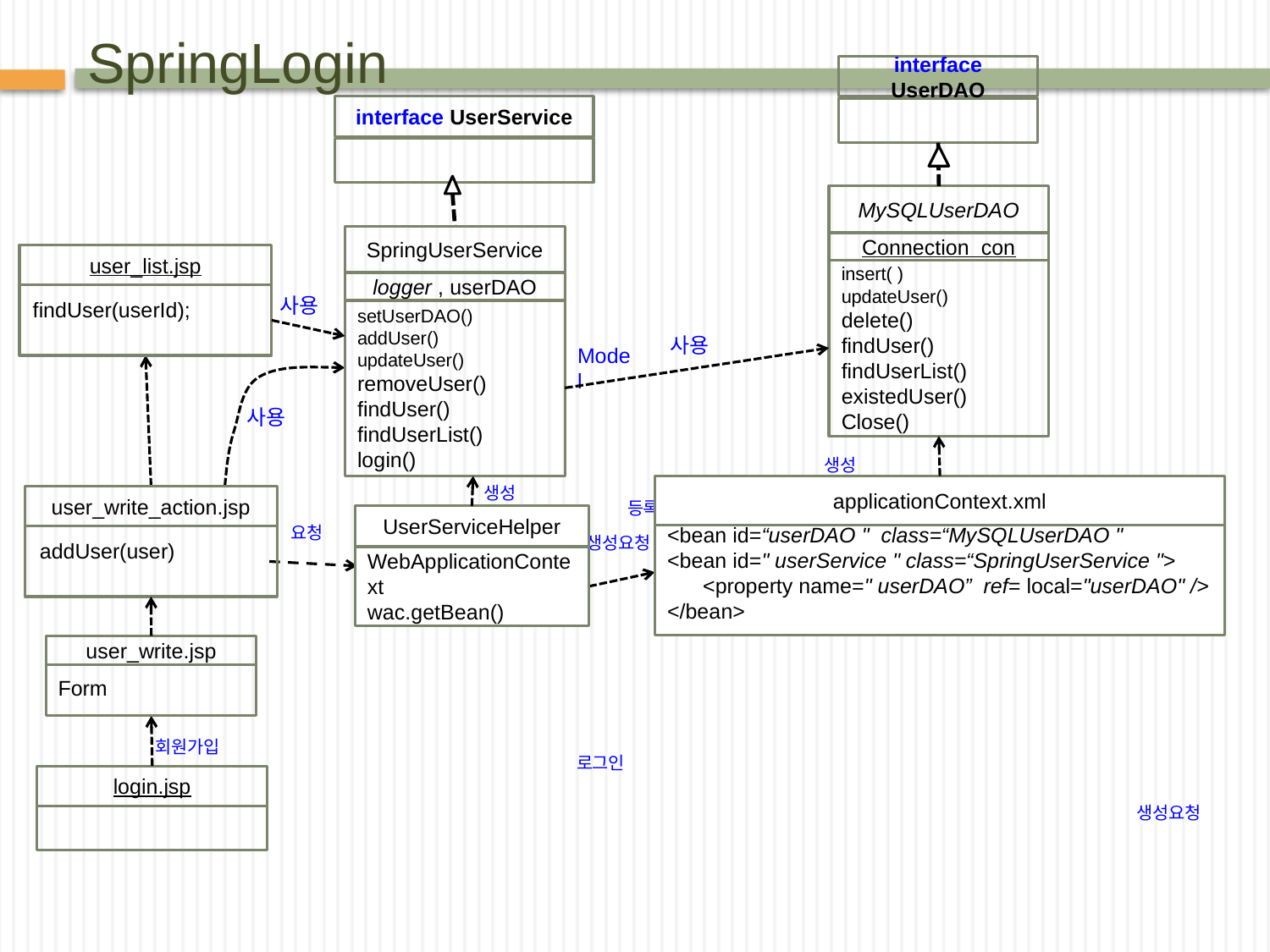

# SpringLogin
interface UserDAO

interface UserService

MySQLUserDAO
Connection  con
insert( )
updateUser()
delete()
findUser()
findUserList()
existedUser()
Close()
SpringUserService
logger , userDAO
setUserDAO()
addUser()
updateUser()
removeUser()
findUser()
findUserList()
login()
user_list.jsp

findUser(userId);
사용
사용
Model

사용
생성
사용
생성
applicationContext.xml
<bean id=“userDAO "  class=“MySQLUserDAO "
<bean id=" userService " class=“SpringUserService ">
      <property name=" userDAO”  ref= local="userDAO" />
</bean>
user_write_action.jsp

addUser(user)
등록
UserServiceHelper
WebApplicationContext
wac.getBean()
요청
생성요청
생성
user_write.jsp

Form
회원가입
로그인
login.jsp

생성요청